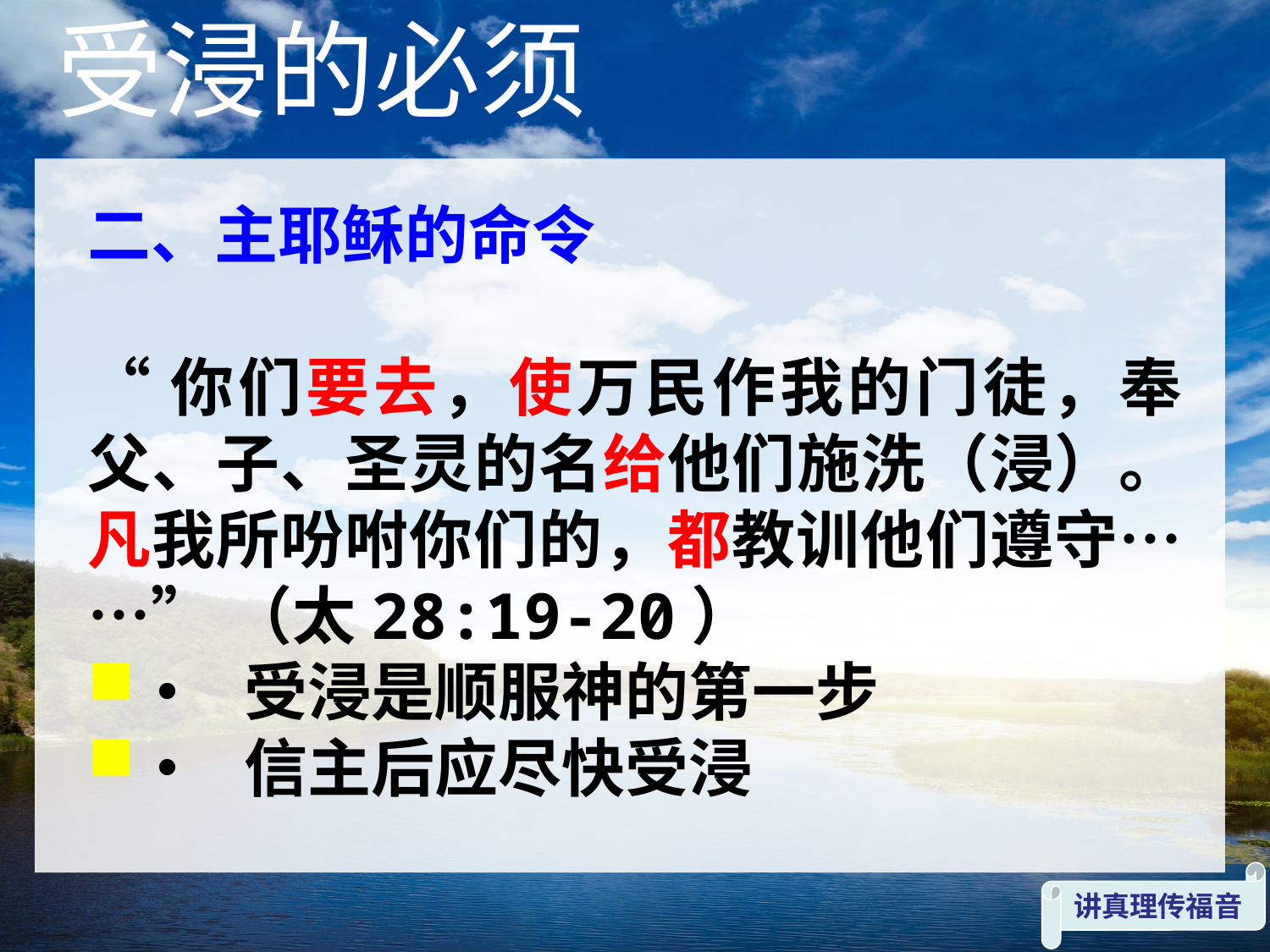

受浸的必须

二、主耶稣的命令

“你们要去，使万民作我的门徒，奉父、子、圣灵的名给他们施洗（浸）。凡我所吩咐你们的，都教训他们遵守……” （太28:19-20）
•	受浸是顺服神的第一步
•	信主后应尽快受浸

讲真理传福音